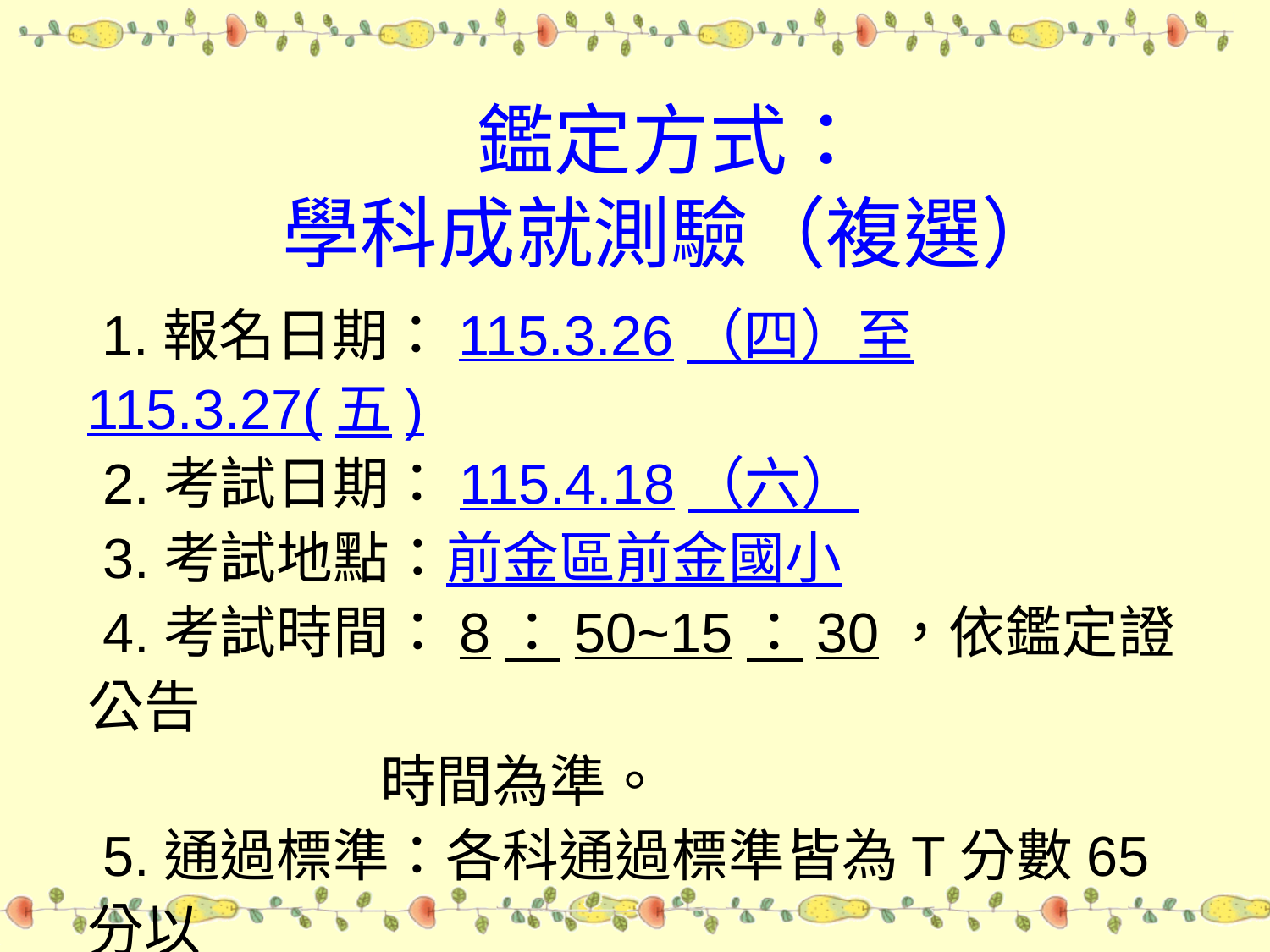

# 鑑定方式： 學科成就測驗（複選）
 1.報名日期：115.3.26（四）至115.3.27(五)
 2.考試日期：115.4.18（六）
 3.考試地點：前金區前金國小
 4.考試時間：8：50~15：30，依鑑定證公告
                      時間為準。
 5.通過標準：各科通過標準皆為T分數65分以
                      上。